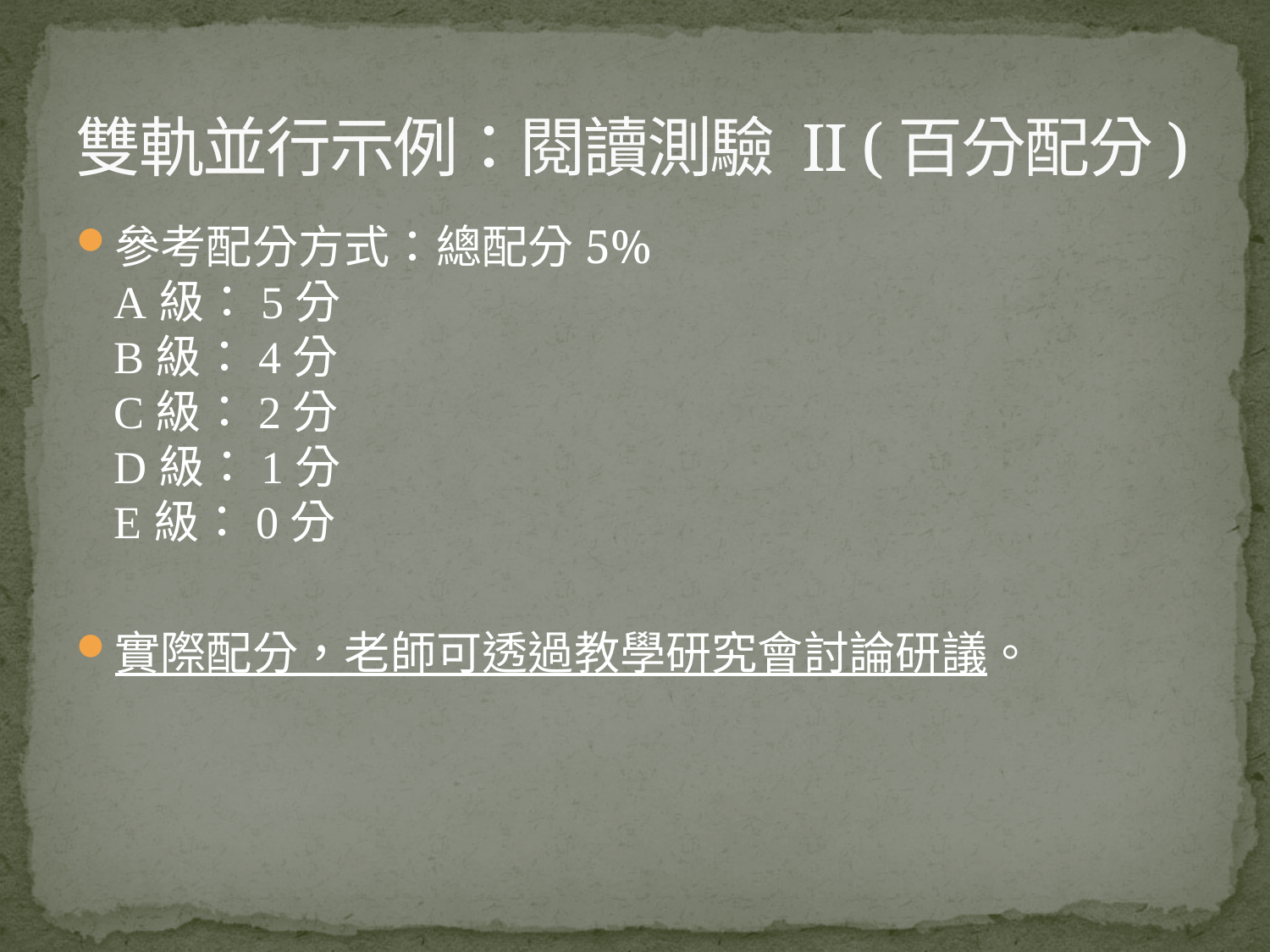

# 雙軌並行示例：閱讀測驗 II (百分配分)
參考配分方式：總配分5%
A級：5分
B級：4分
C級：2分
D級：1分
E級：0分

實際配分，老師可透過教學研究會討論研議。